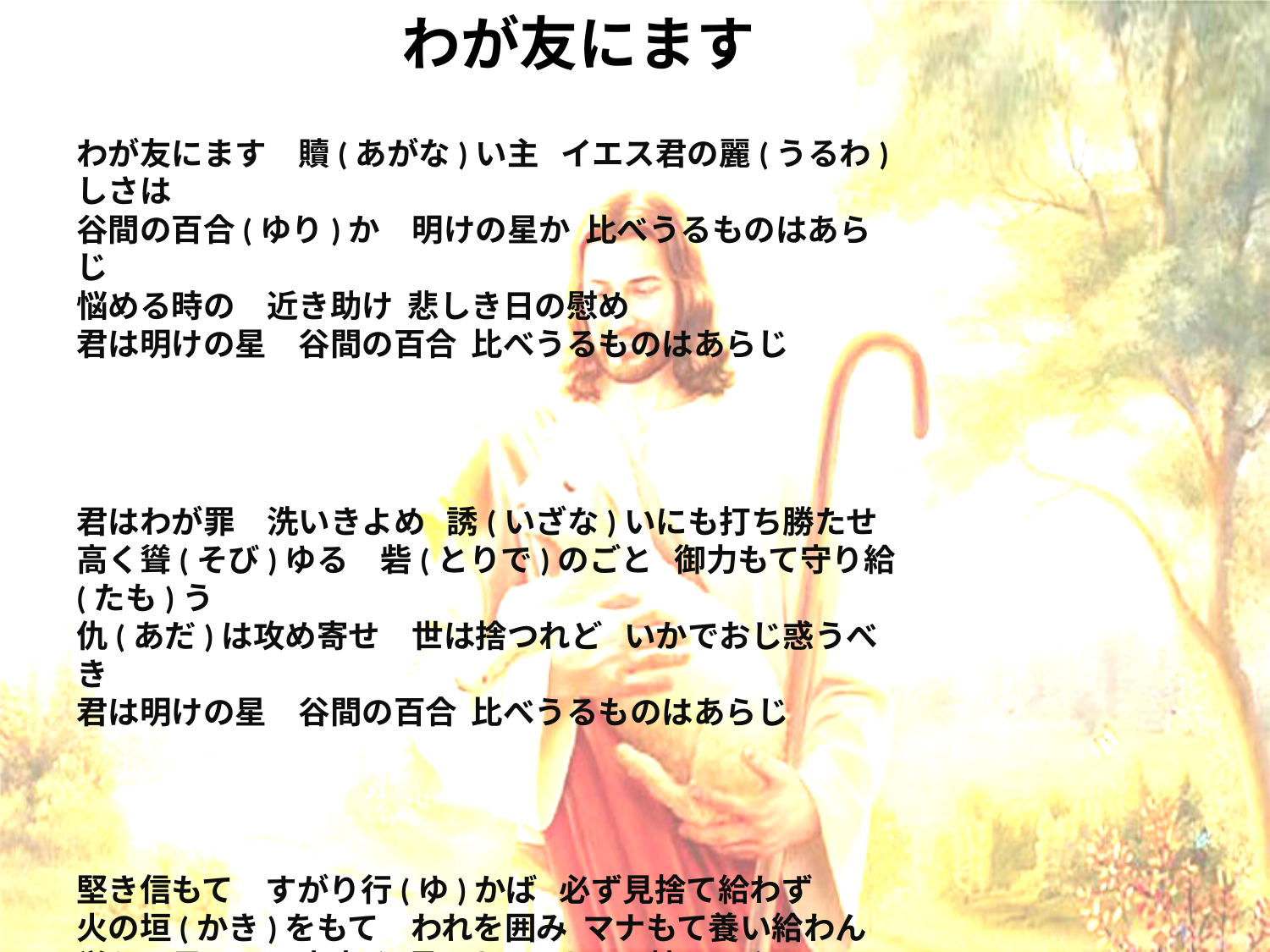

# わが友にます
わが友にます　贖(あがな)い主   イエス君の麗(うるわ)しさは
谷間の百合(ゆり)か　明けの星か  比べうるものはあらじ
悩める時の　近き助け  悲しき日の慰め
君は明けの星　谷間の百合  比べうるものはあらじ

君はわが罪　洗いきよめ   誘(いざな)いにも打ち勝たせ
高く聳(そび)ゆる　砦(とりで)のごと   御力もて守り給(たも)う
仇(あだ)は攻め寄せ　世は捨つれど   いかでおじ惑うべき
君は明けの星　谷間の百合  比べうるものはあらじ

堅き信もて　すがり行(ゆ)かば   必ず見捨て給わず
火の垣(かき)をもて　われを囲み  マナもて養い給わん
栄えの君に　み空高く  見(まみ)ゆる日懐かしや
君は明けの星　谷間の百合  比べうるものはあらじ